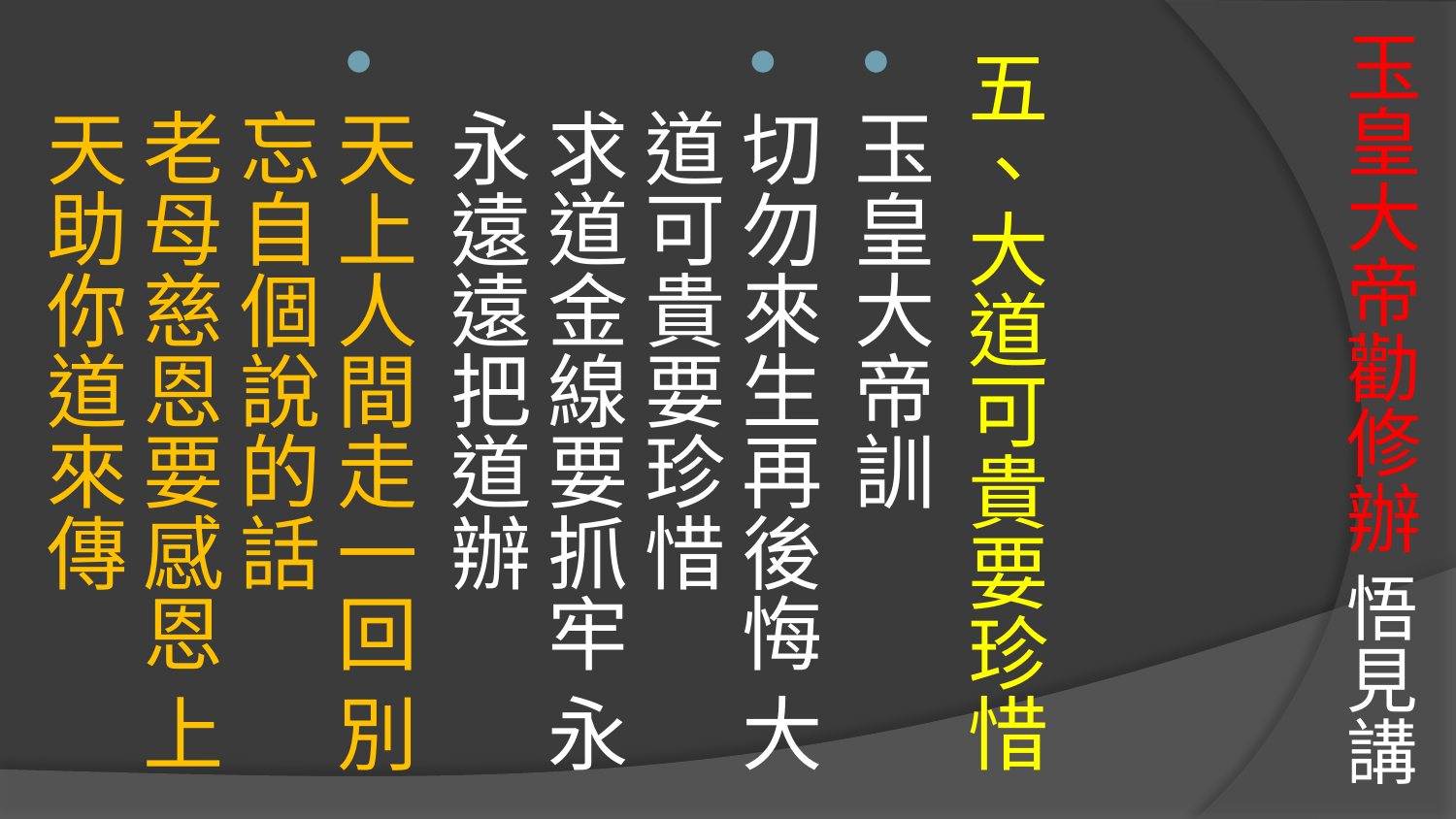

# 玉皇大帝勸修辦 悟見講
五、大道可貴要珍惜
玉皇大帝訓
切勿來生再後悔 大道可貴要珍惜
求道金線要抓牢 永永遠遠把道辦
天上人間走一回 別忘自個說的話
老母慈恩要感恩 上天助你道來傳